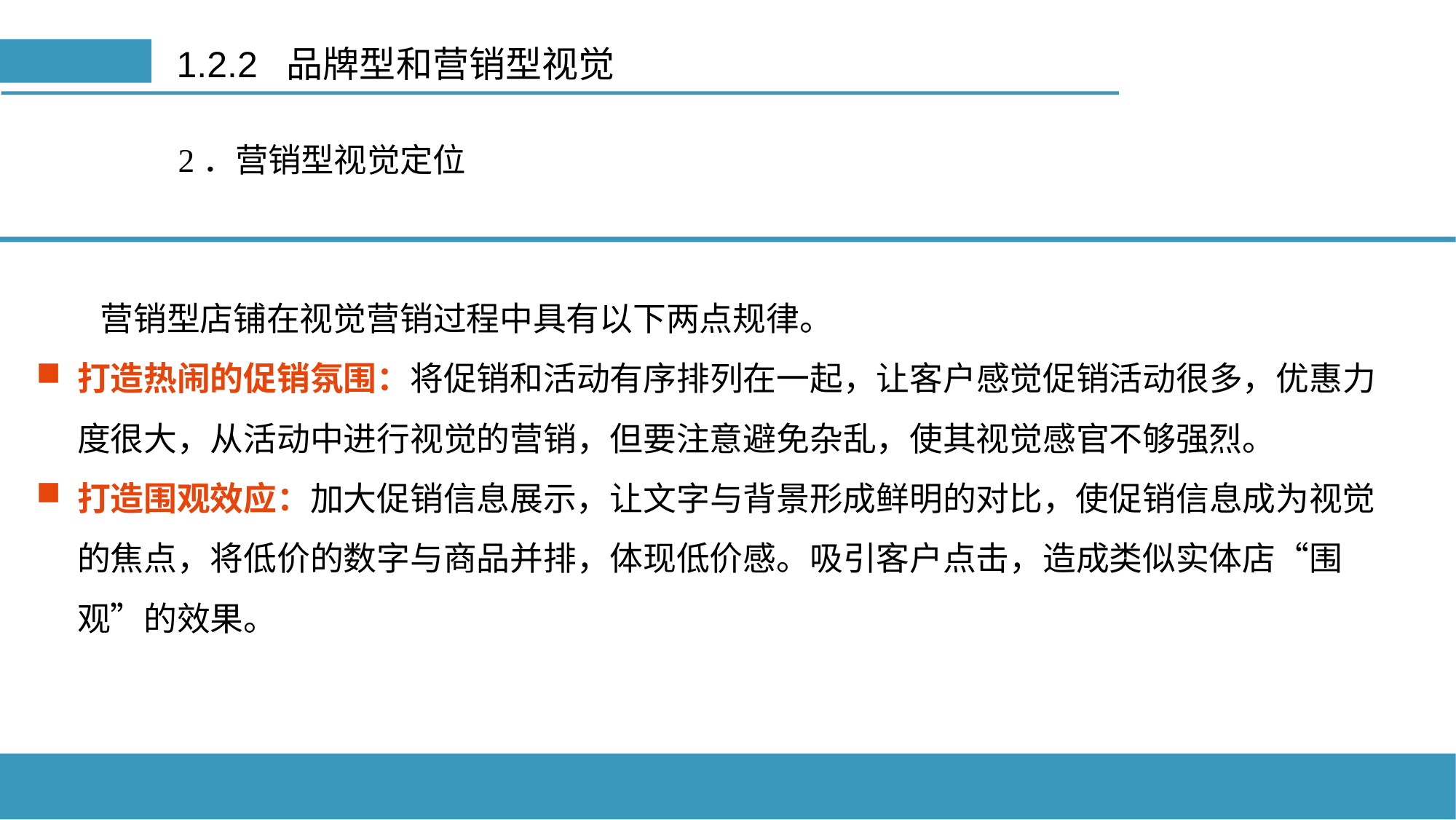

# 1.2.2  品牌型和营销型视觉
2．营销型视觉定位

营销型店铺在视觉营销过程中具有以下两点规律。
打造热闹的促销氛围：将促销和活动有序排列在一起，让客户感觉促销活动很多，优惠力度很大，从活动中进行视觉的营销，但要注意避免杂乱，使其视觉感官不够强烈。
打造围观效应：加大促销信息展示，让文字与背景形成鲜明的对比，使促销信息成为视觉的焦点，将低价的数字与商品并排，体现低价感。吸引客户点击，造成类似实体店“围观”的效果。